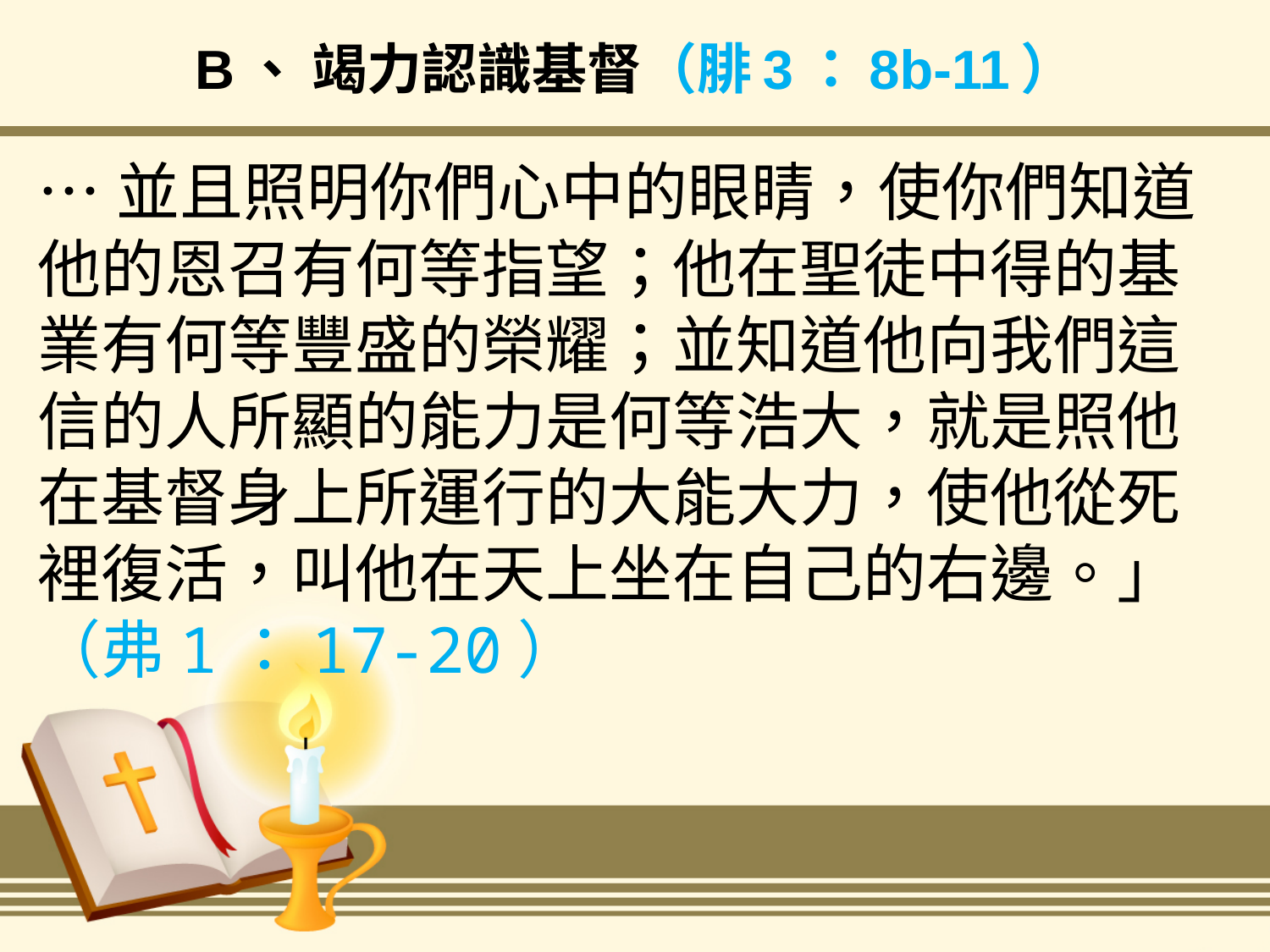

# B、 竭力認識基督（腓3：8b-11）
…並且照明你們心中的眼睛，使你們知道他的恩召有何等指望；他在聖徒中得的基業有何等豐盛的榮耀；並知道他向我們這信的人所顯的能力是何等浩大，就是照他在基督身上所運行的大能大力，使他從死裡復活，叫他在天上坐在自己的右邊。」（弗1：17-20）